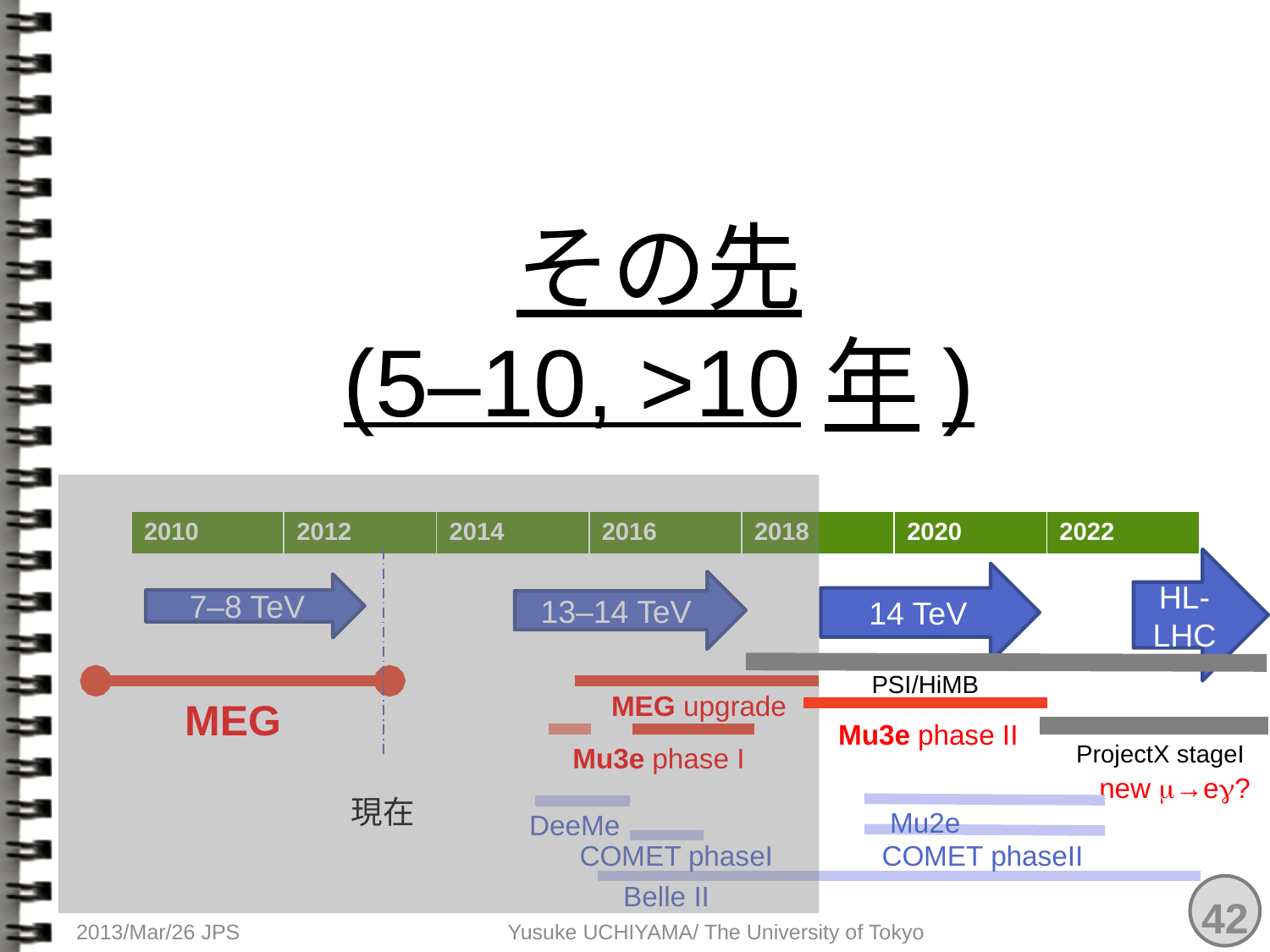

# その先 (5–10, >10年)

| 2010 |  | 2012 |  | 2014 |  | 2016 |  | 2018 |  | 2020 |  | 2022 |  |
| --- | --- | --- | --- | --- | --- | --- | --- | --- | --- | --- | --- | --- | --- |
|  |  |  |  |  |  |  |  |  |  |  |  |  |  |
HL-LHC
14 TeV
13–14 TeV
7–8 TeV
PSI/HiMB
MEG upgrade
MEG
Mu3e phase II

ProjectX stageI
Mu3e phase I
 new μ→eγ?
現在
Mu2e
DeeMe
COMET phaseI
COMET phaseII
Belle II
42
2013/Mar/26 JPS
Yusuke UCHIYAMA/ The University of Tokyo